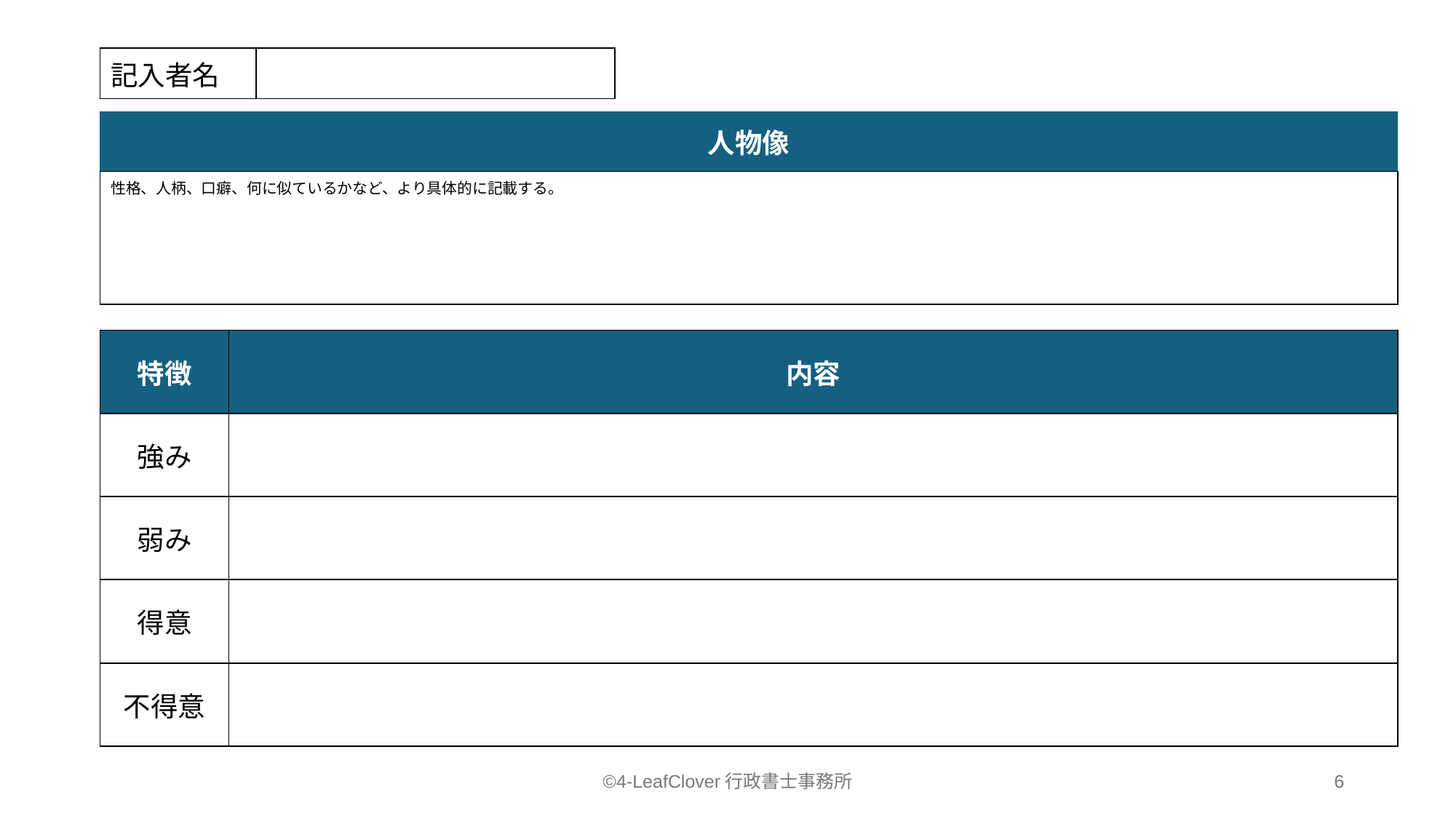

| 記入者名 |  |
| --- | --- |
| 人物像 |
| --- |
| 性格、人柄、口癖、何に似ているかなど、より具体的に記載する。 |
| 特徴 | 内容 |
| --- | --- |
| 強み |  |
| 弱み |  |
| 得意 |  |
| 不得意 |  |
©4-LeafClover行政書士事務所
6